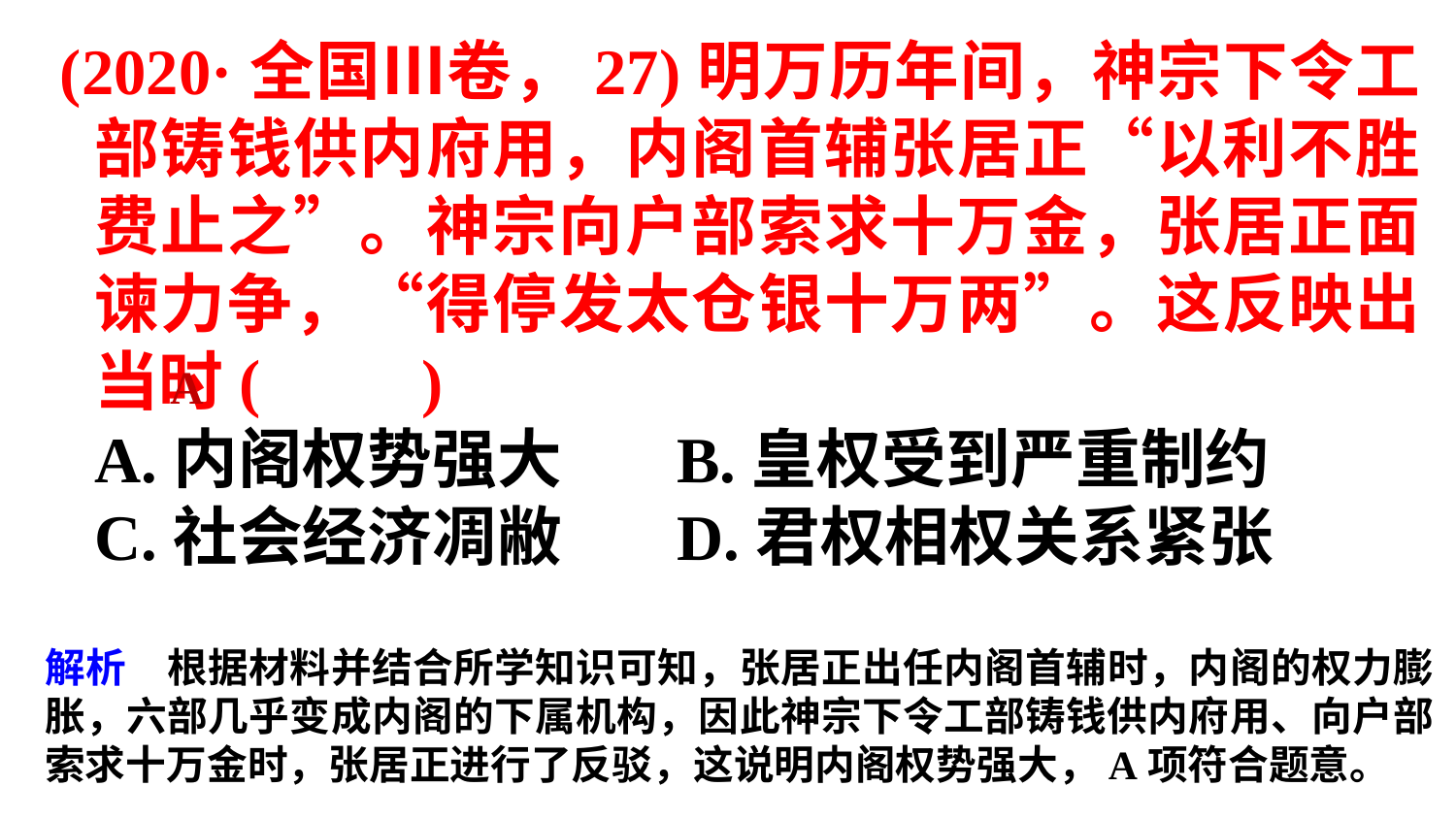

(2020·全国Ⅲ卷，27)明万历年间，神宗下令工部铸钱供内府用，内阁首辅张居正“以利不胜费止之”。神宗向户部索求十万金，张居正面谏力争，“得停发太仓银十万两”。这反映出当时(　　)
	A.内阁权势强大  	B.皇权受到严重制约
	C.社会经济凋敝  	D.君权相权关系紧张
A
解析　根据材料并结合所学知识可知，张居正出任内阁首辅时，内阁的权力膨胀，六部几乎变成内阁的下属机构，因此神宗下令工部铸钱供内府用、向户部索求十万金时，张居正进行了反驳，这说明内阁权势强大，A项符合题意。